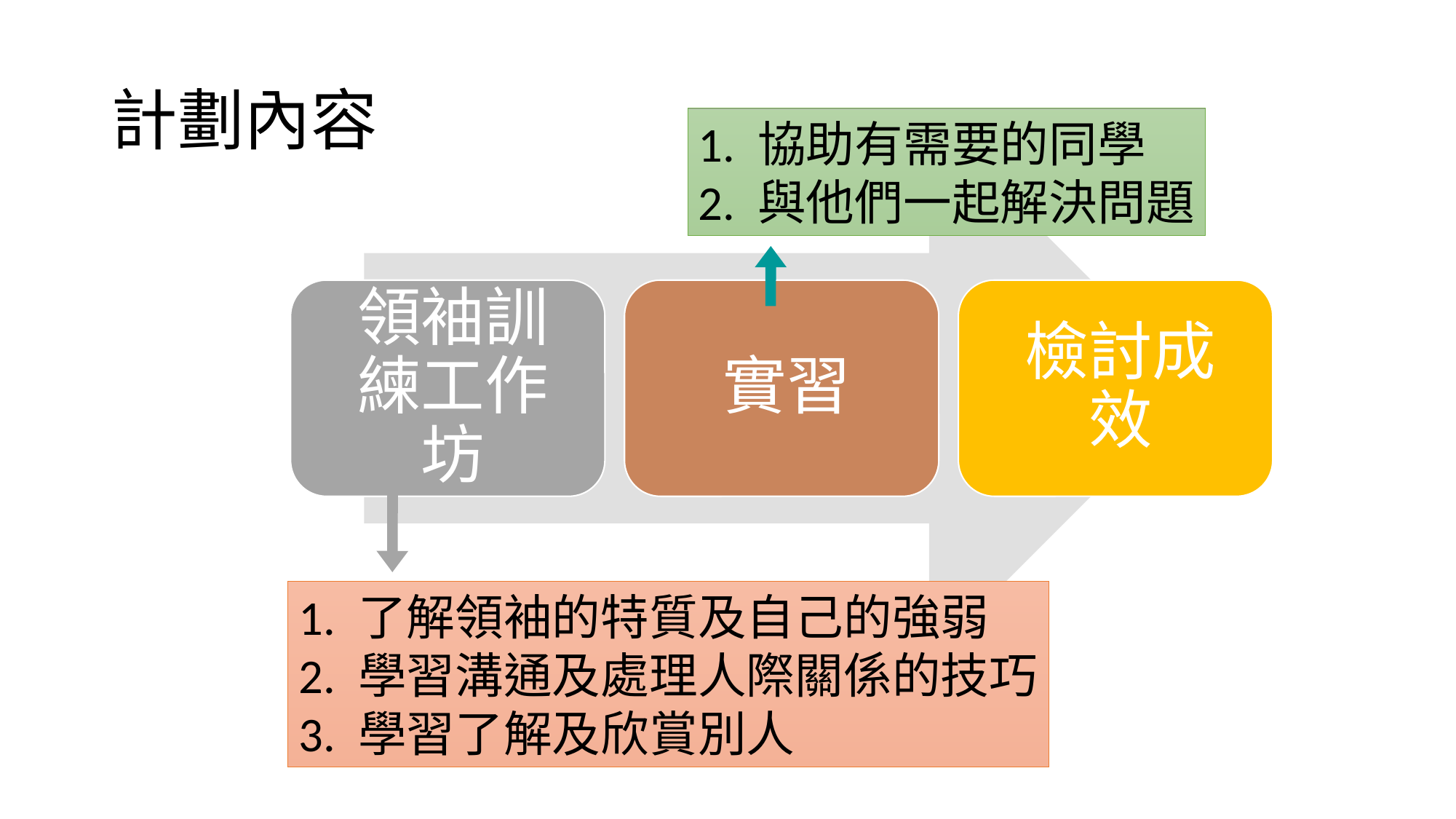

# 計劃內容
1. 協助有需要的同學
2. 與他們一起解決問題
領袖訓練工作坊
實習
檢討成效
1. 了解領袖的特質及自己的強弱
2. 學習溝通及處理人際關係的技巧
3. 學習了解及欣賞別人